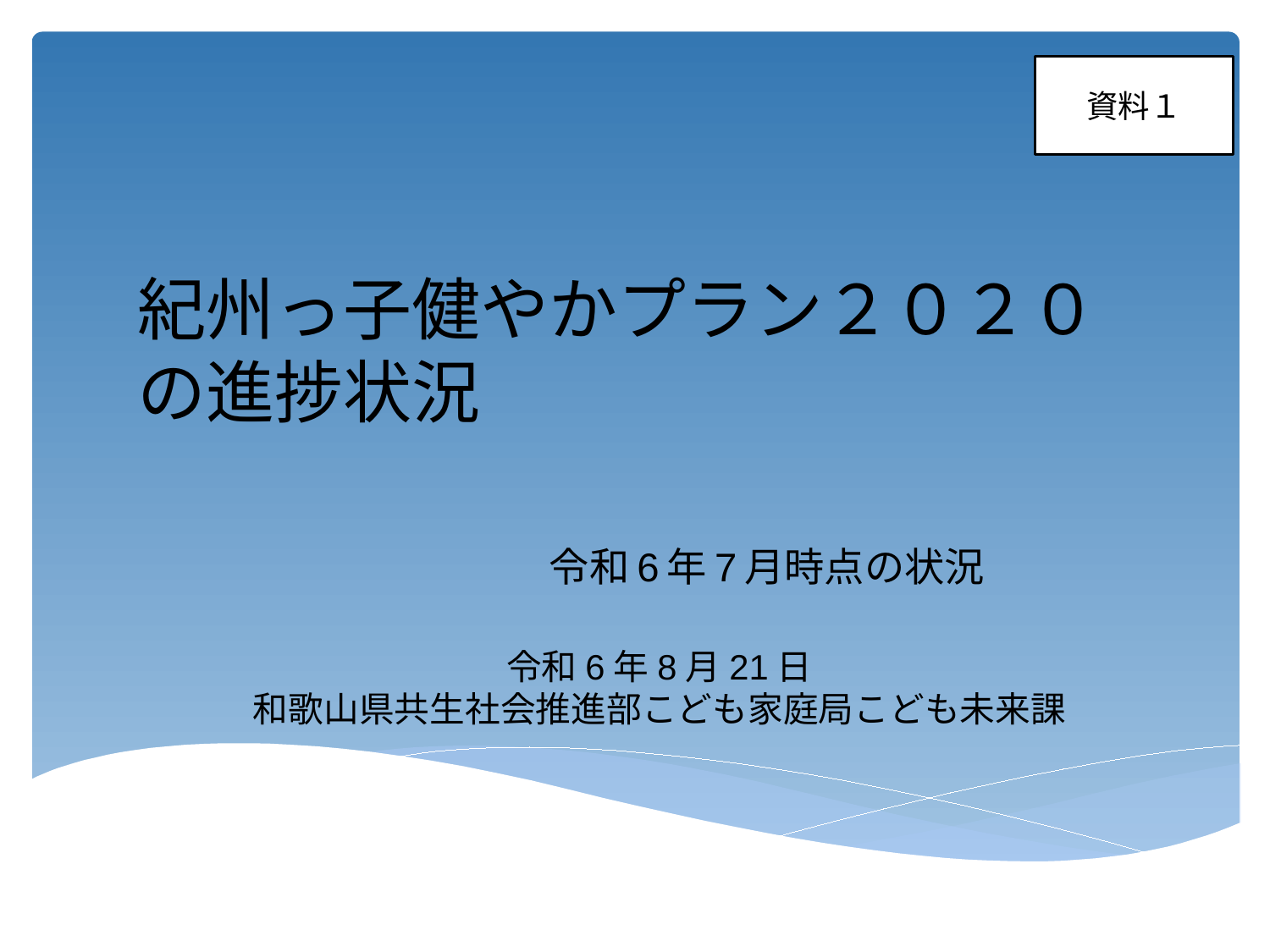

資料１
# 紀州っ子健やかプラン２０２０ の進捗状況 　　　　　　令和6年7月時点の状況

令和6年8月21日
和歌山県共生社会推進部こども家庭局こども未来課